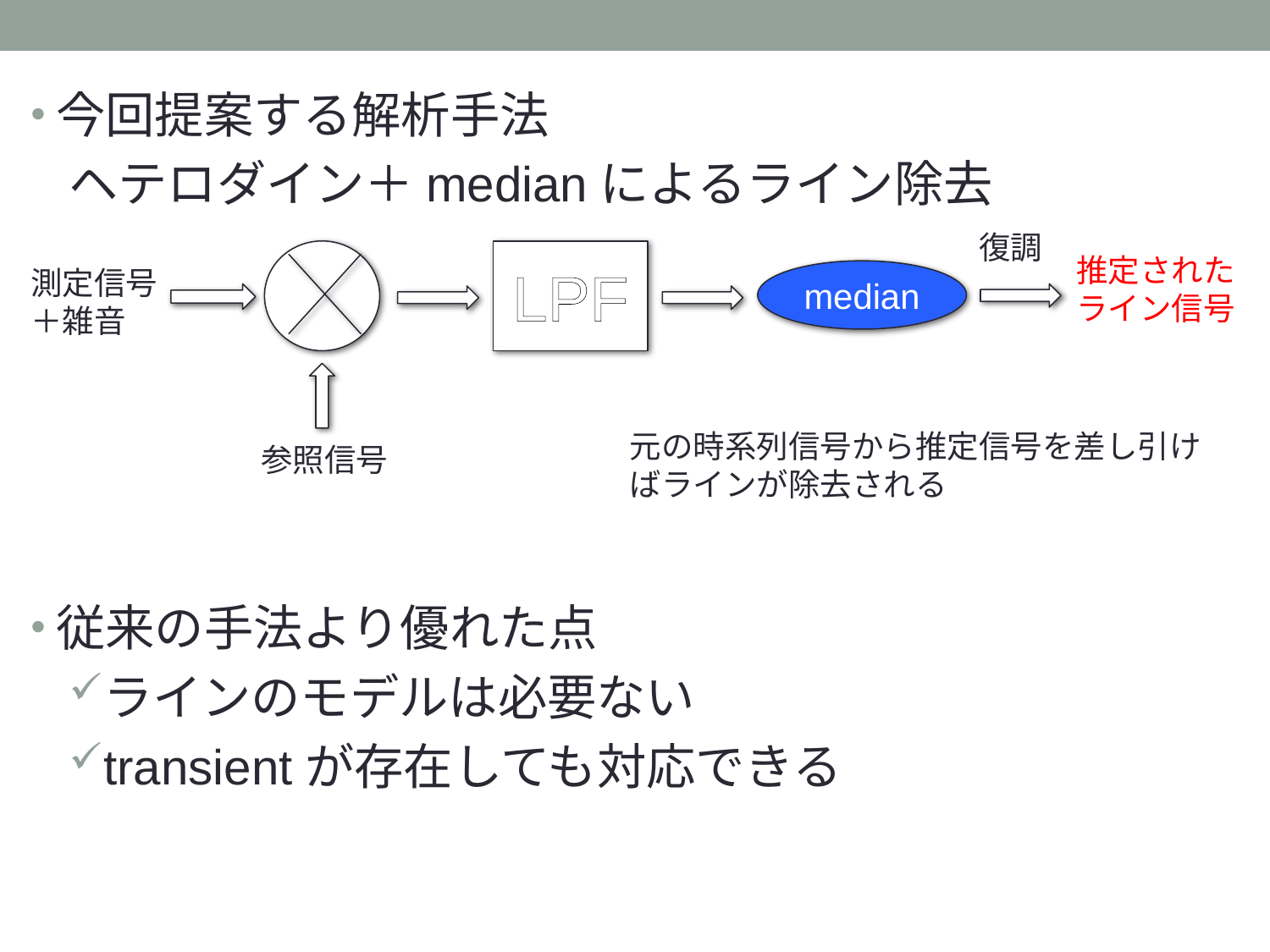

今回提案する解析手法
ヘテロダイン＋medianによるライン除去

従来の手法より優れた点
ラインのモデルは必要ない
transientが存在しても対応できる

LPF
median

復調
推定されたライン信号
測定信号
＋雑音
参照信号
元の時系列信号から推定信号を差し引けばラインが除去される